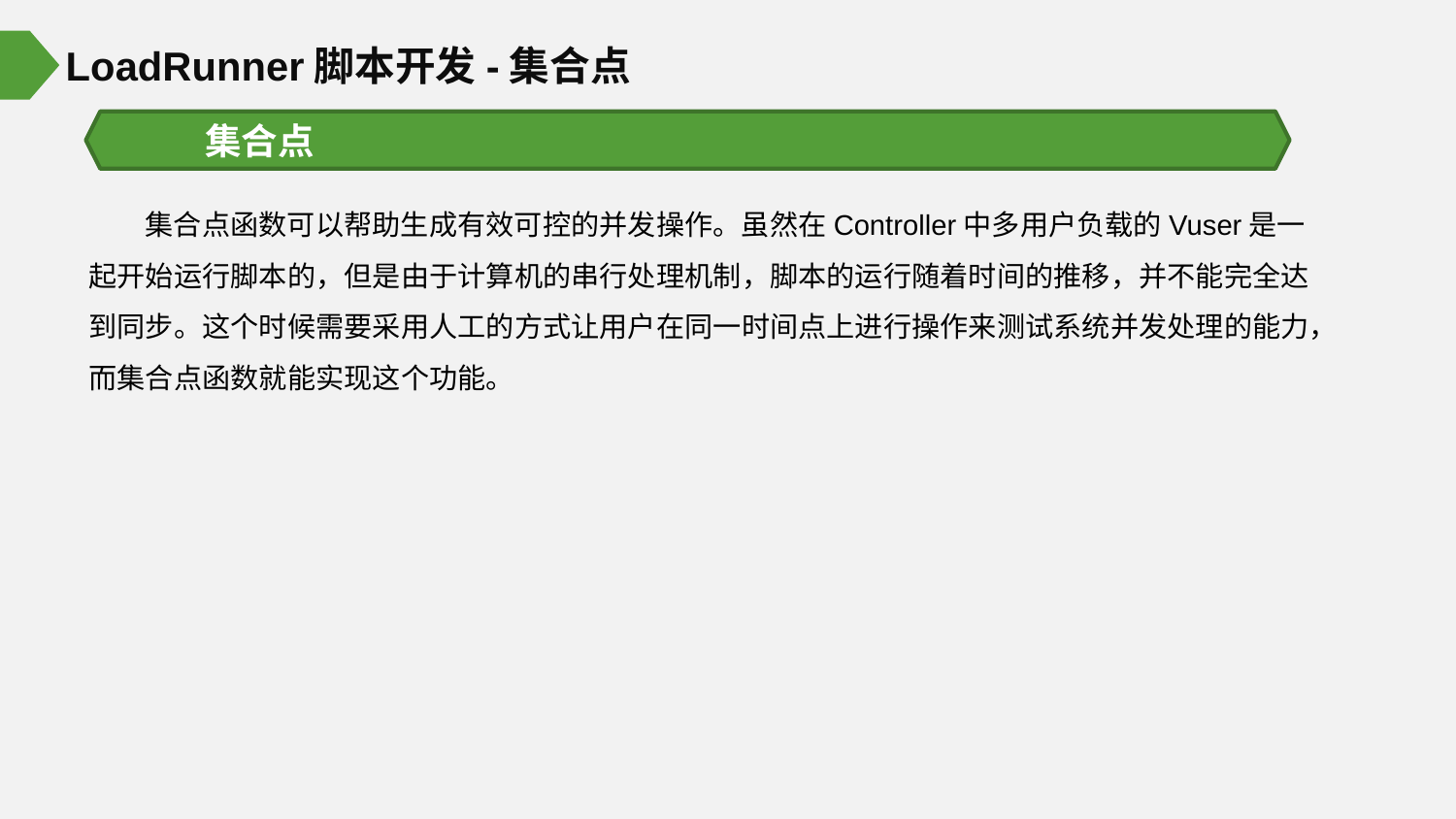

LoadRunner脚本开发-集合点
集合点
集合点函数可以帮助生成有效可控的并发操作。虽然在Controller中多用户负载的Vuser是一起开始运行脚本的，但是由于计算机的串行处理机制，脚本的运行随着时间的推移，并不能完全达到同步。这个时候需要采用人工的方式让用户在同一时间点上进行操作来测试系统并发处理的能力，而集合点函数就能实现这个功能。